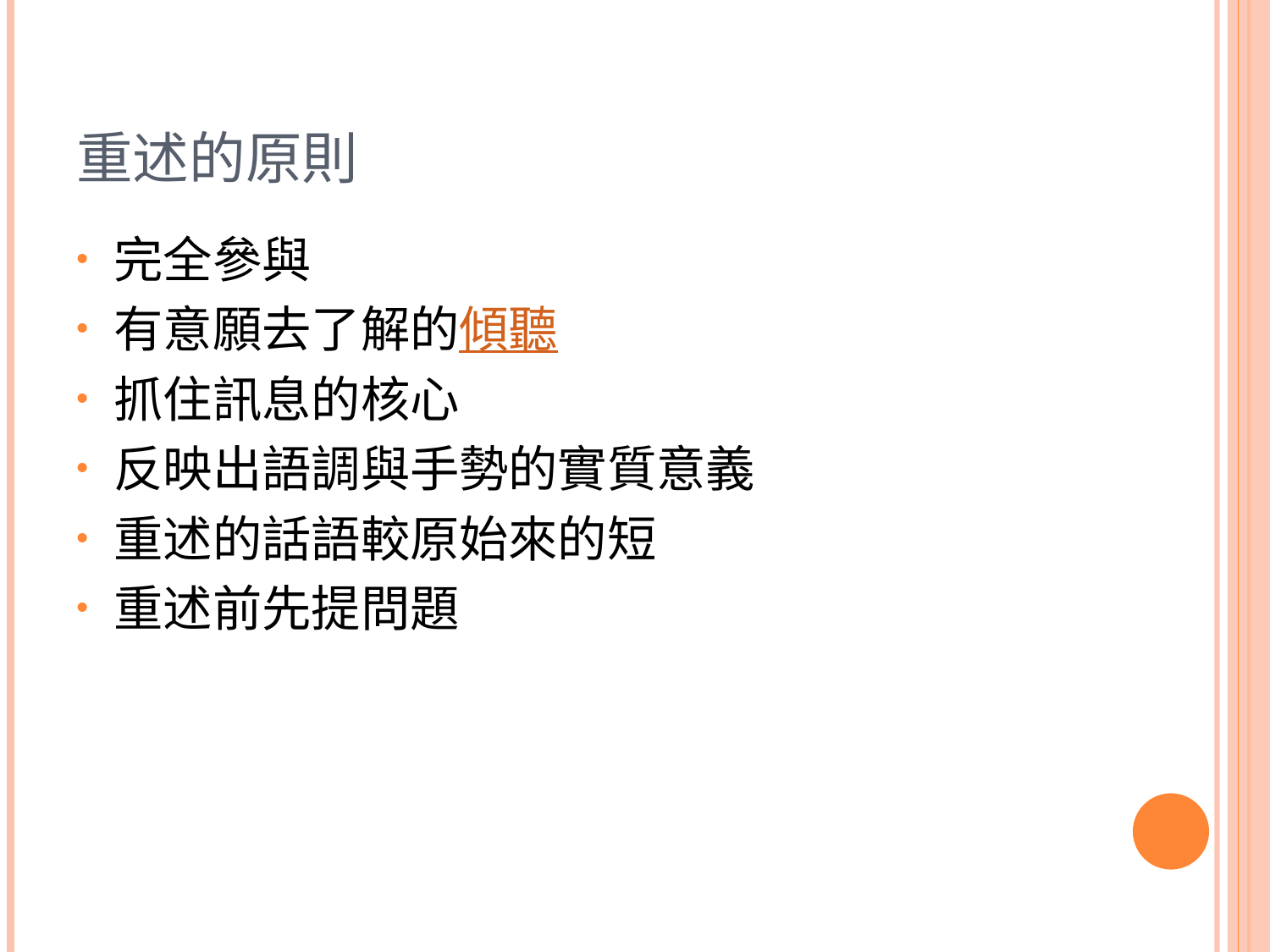

# 重述的原則
完全參與
有意願去了解的傾聽
抓住訊息的核心
反映出語調與手勢的實質意義
重述的話語較原始來的短
重述前先提問題